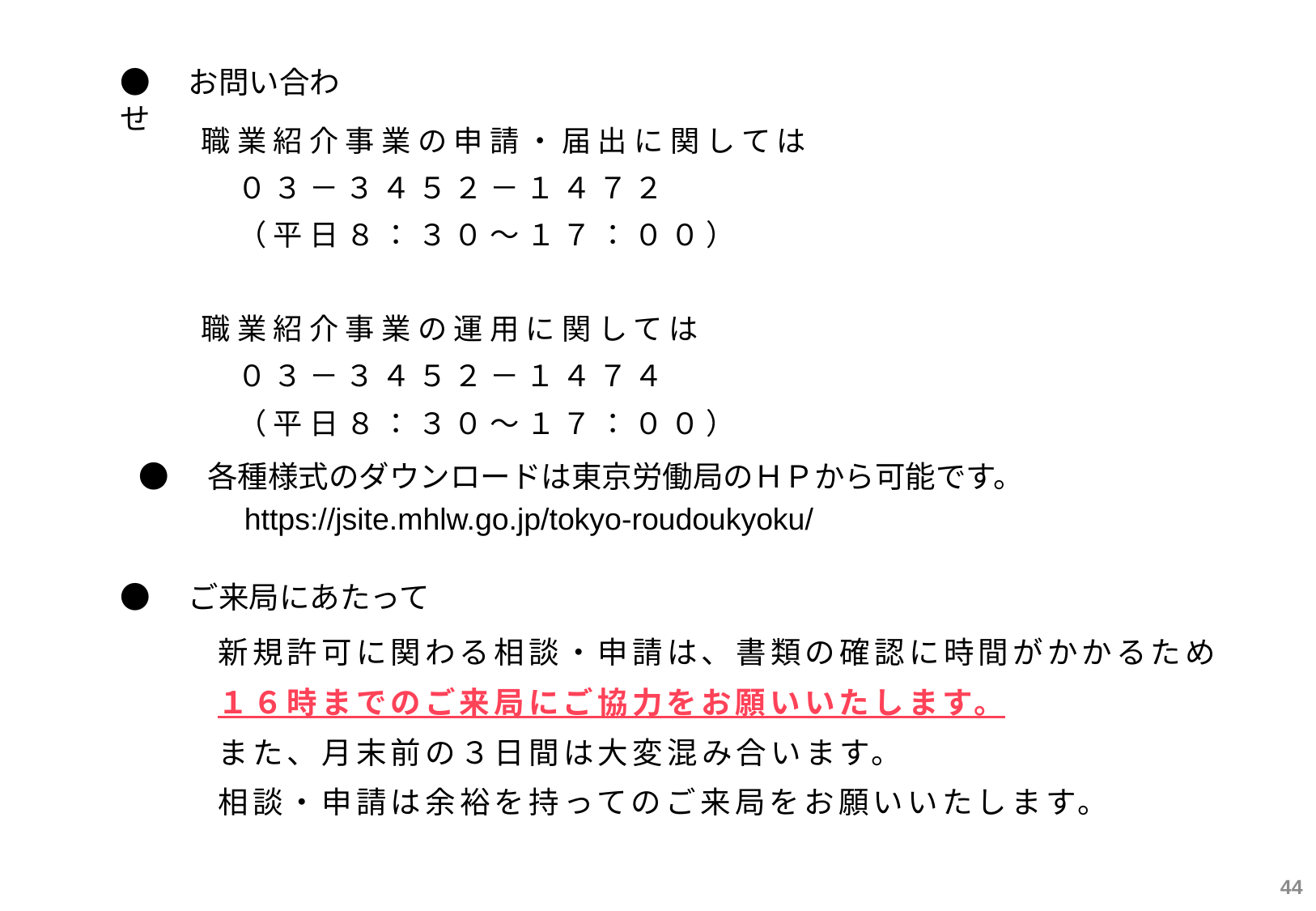

●　お問い合わせ
職業紹介事業の申請・届出に関しては
　０３－３４５２－１４７２
　（平日８：３０～１７：００）

職業紹介事業の運用に関しては
　０３－３４５２－１４７４
　（平日８：３０～１７：００）
●　各種様式のダウンロードは東京労働局のＨＰから可能です。
　 　　https://jsite.mhlw.go.jp/tokyo-roudoukyoku/
●　ご来局にあたって
新規許可に関わる相談・申請は、書類の確認に時間がかかるため
１６時までのご来局にご協力をお願いいたします。
また、月末前の３日間は大変混み合います。
相談・申請は余裕を持ってのご来局をお願いいたします。
44